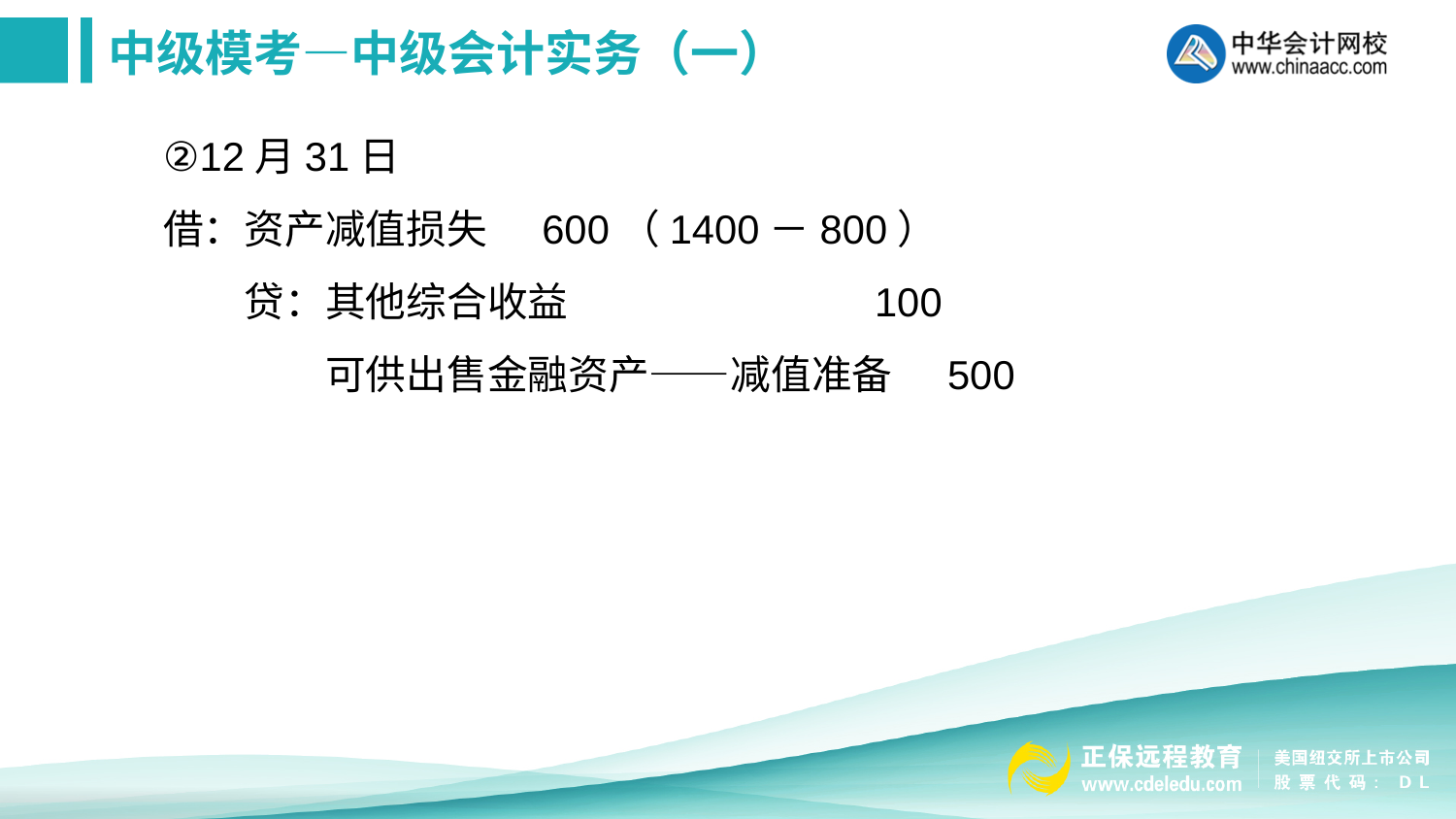

②12月31日
借：资产减值损失     600（1400－800）
　　贷：其他综合收益                                 100
　　　　可供出售金融资产——减值准备     500